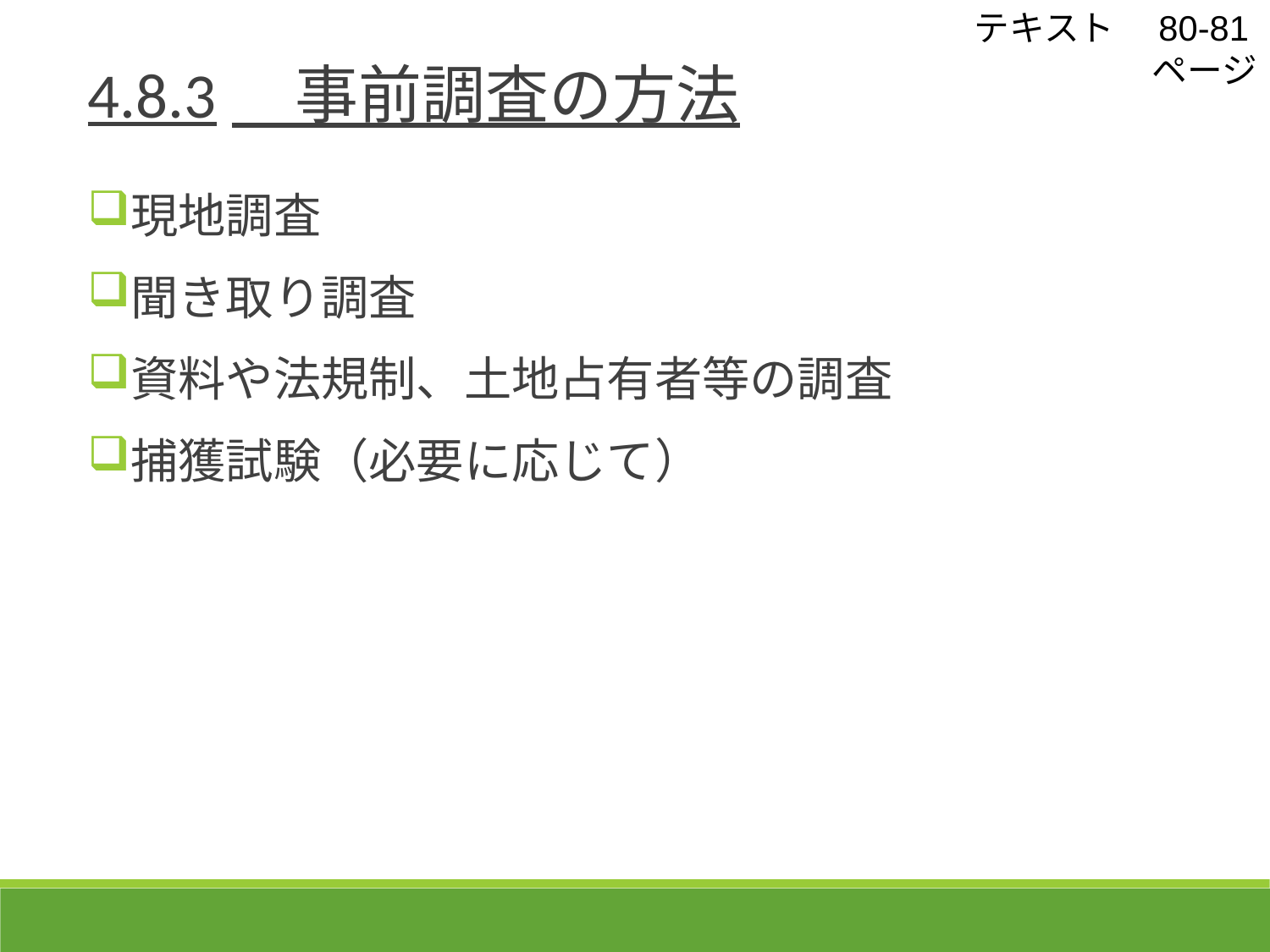

テキスト　80-81ページ
4.8.3　事前調査の方法
現地調査
聞き取り調査
資料や法規制、土地占有者等の調査
捕獲試験（必要に応じて）